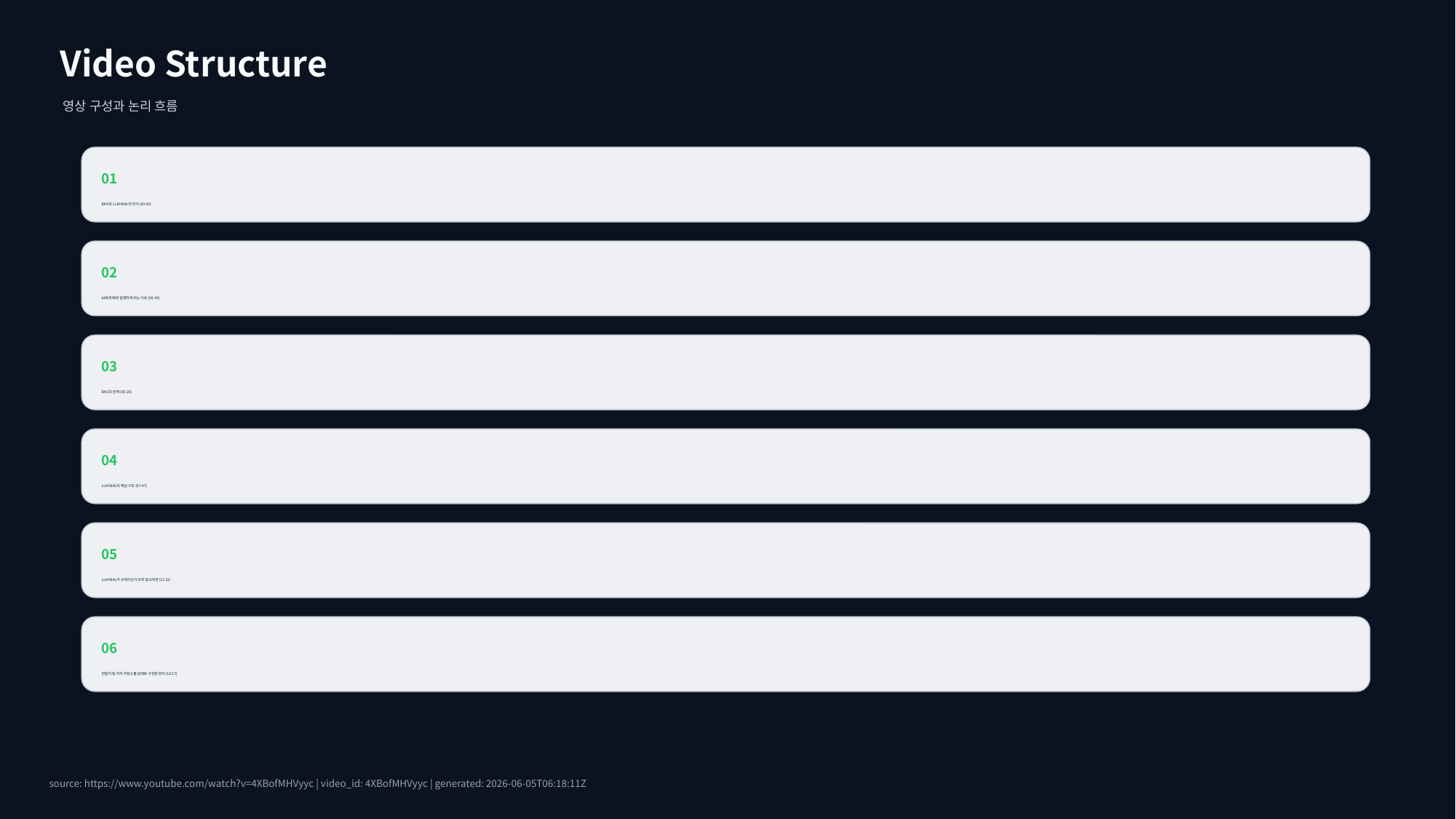

Video Structure
영상 구성과 논리 흐름

01
RAG와 LLM Wiki의 차이 (00:00)

02
AI에게 매번 설명하게 되는 이유 (00:43)

03
RAG의 한계 (06:29)

04
LLM Wiki의 핵심 구조 (07:47)

05
LLM Wiki가 쓰레기산이 되지 않으려면 (11:31)

06
현업이 팀 지식 저장소를 실제로 구성한 방식 (13:17)
source: https://www.youtube.com/watch?v=4XBofMHVyyc | video_id: 4XBofMHVyyc | generated: 2026-06-05T06:18:11Z